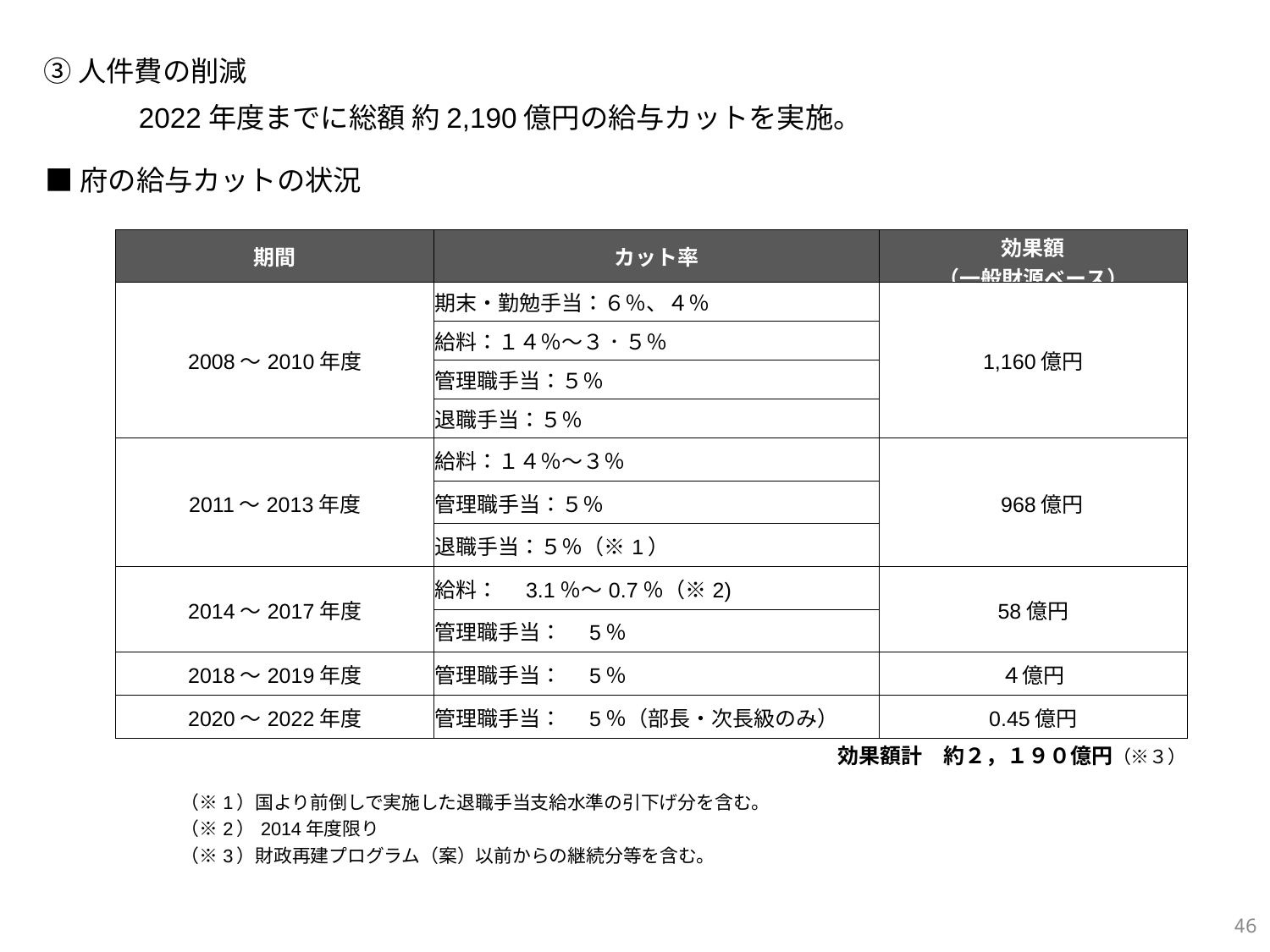

③人件費の削減
　　2022年度までに総額 約2,190億円の給与カットを実施。
■府の給与カットの状況
|  |  |  |
| --- | --- | --- |
| 期間 | カット率 | 効果額 （一般財源ベース） |
| 2008～2010年度 | 期末・勤勉手当：６％、４％ | 1,160億円 |
|  | 給料：１４％～３．５％ |  |
|  | 管理職手当：５％ |  |
|  | 退職手当：５％ |  |
| 2011～2013年度 | 給料：１４％～３％ | 968億円 |
|  | 管理職手当：５％ |  |
|  | 退職手当：５％（※1） |  |
| 2014～2017年度 | 給料：　3.1％～0.7％（※2) | 58億円 |
|  | 管理職手当：　5％ |  |
| 2018～2019年度 | 管理職手当：　5％ | ４億円 |
| 2020～2022年度 | 管理職手当：　5％（部長・次長級のみ） | 0.45億円 |
| 効果額計　約２，１９０億円（※３） （※1）国より前倒しで実施した退職手当支給水準の引下げ分を含む。 （※2）2014年度限り （※3）財政再建プログラム（案）以前からの継続分等を含む。 |  |  |
46